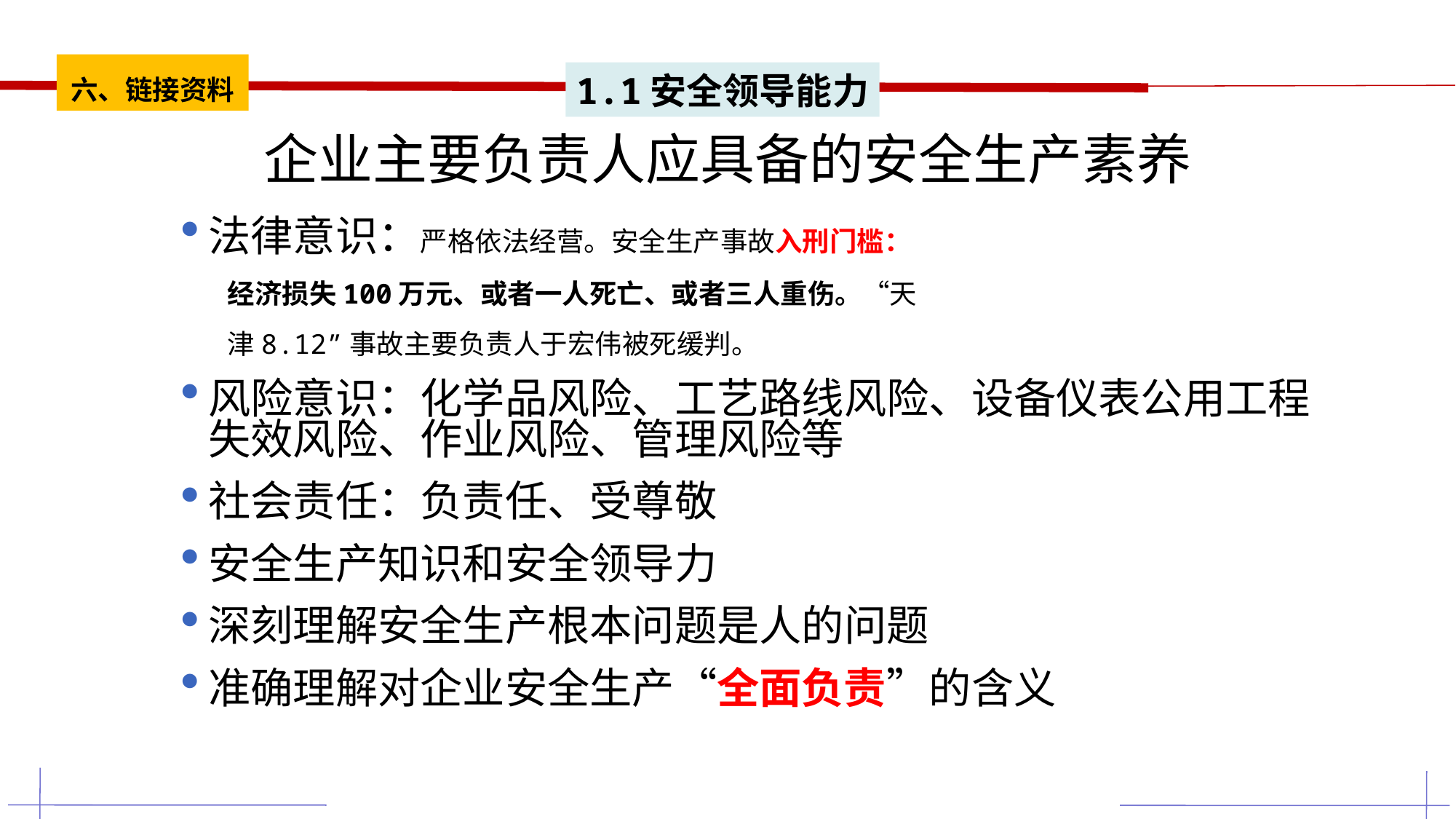

六、链接资料
1.1安全领导能力
# 企业主要负责人应具备的安全生产素养
法律意识：严格依法经营。安全生产事故入刑门槛：
  经济损失100万元、或者一人死亡、或者三人重伤。“天
  津8.12”事故主要负责人于宏伟被死缓判。
风险意识：化学品风险、工艺路线风险、设备仪表公用工程失效风险、作业风险、管理风险等
社会责任：负责任、受尊敬
安全生产知识和安全领导力
深刻理解安全生产根本问题是人的问题
准确理解对企业安全生产“全面负责”的含义